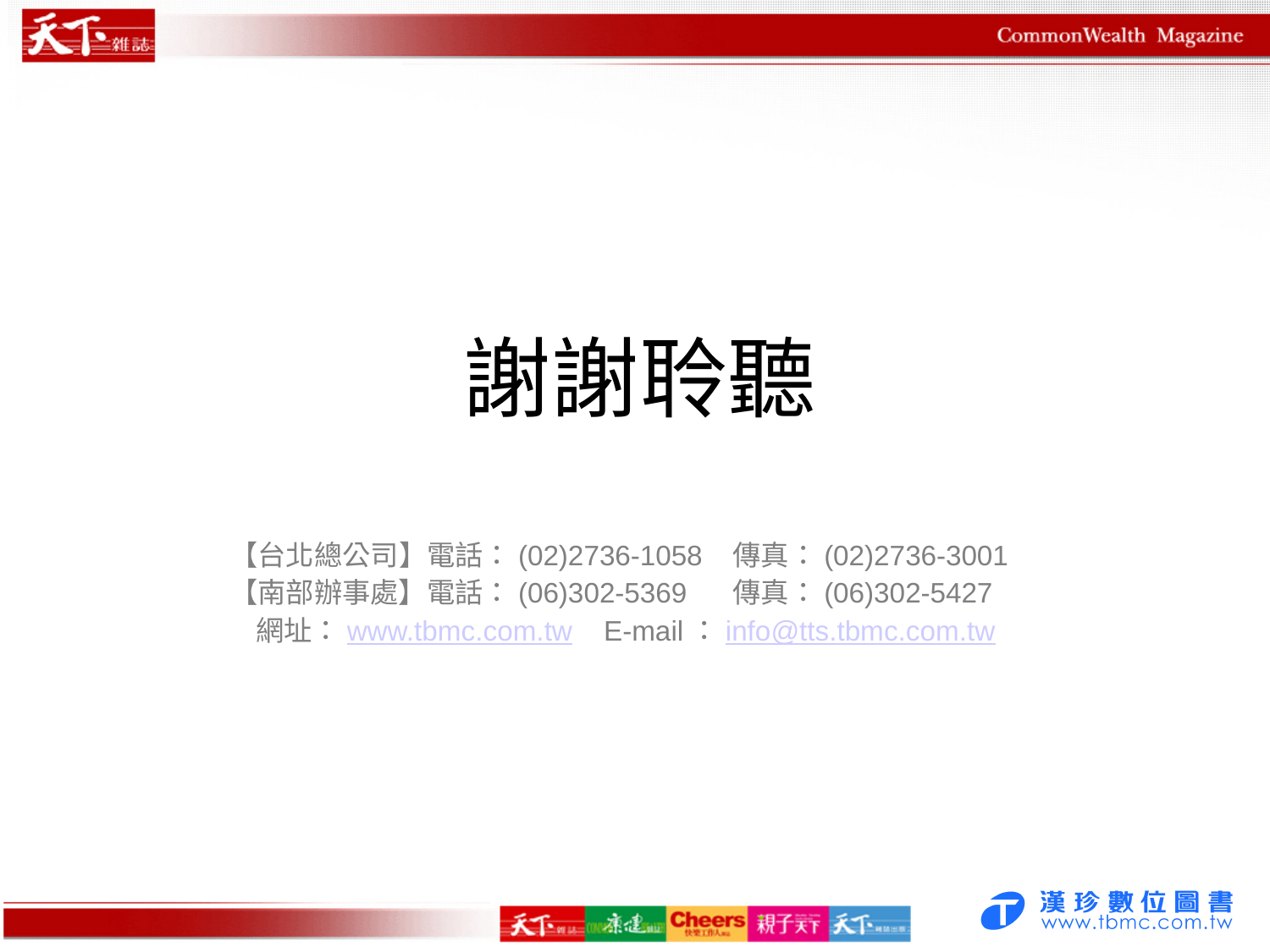

謝謝聆聽
【台北總公司】電話：(02)2736-1058   傳真：(02)2736-3001
【南部辦事處】電話：(06)302-5369     傳真：(06)302-5427
   網址：www.tbmc.com.tw    E-mail：info@tts.tbmc.com.tw